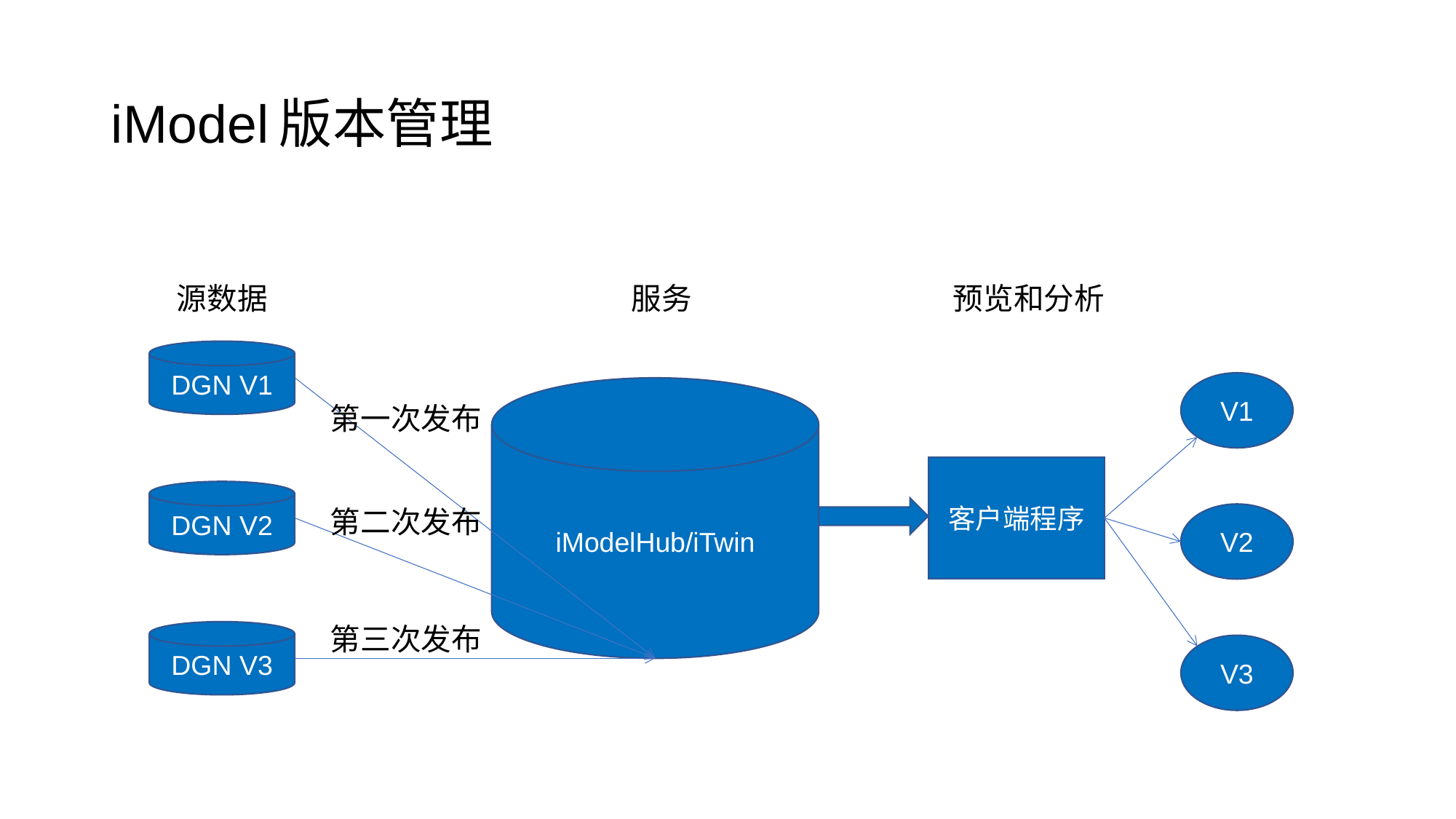

# iModel版本管理
源数据
服务
预览和分析
DGN V1
V1
iModelHub/iTwin
第一次发布
客户端程序
DGN V2
第二次发布

V2
第三次发布
DGN V3
V3